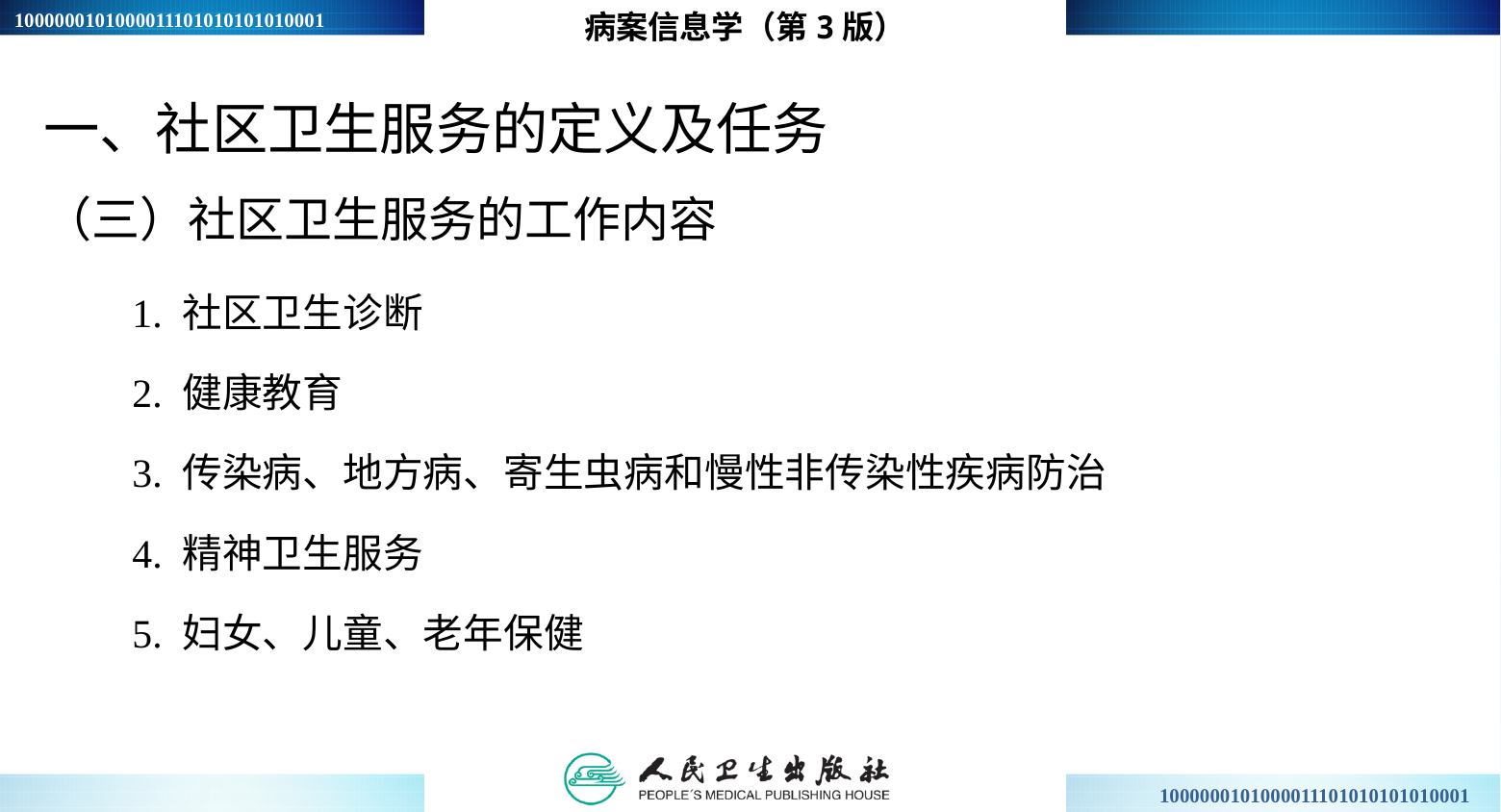

病案信息学（第3版）
一、社区卫生服务的定义及任务
（三）社区卫生服务的工作内容
1. 社区卫生诊断
2. 健康教育
3. 传染病、地方病、寄生虫病和慢性非传染性疾病防治
4. 精神卫生服务
5. 妇女、儿童、老年保健